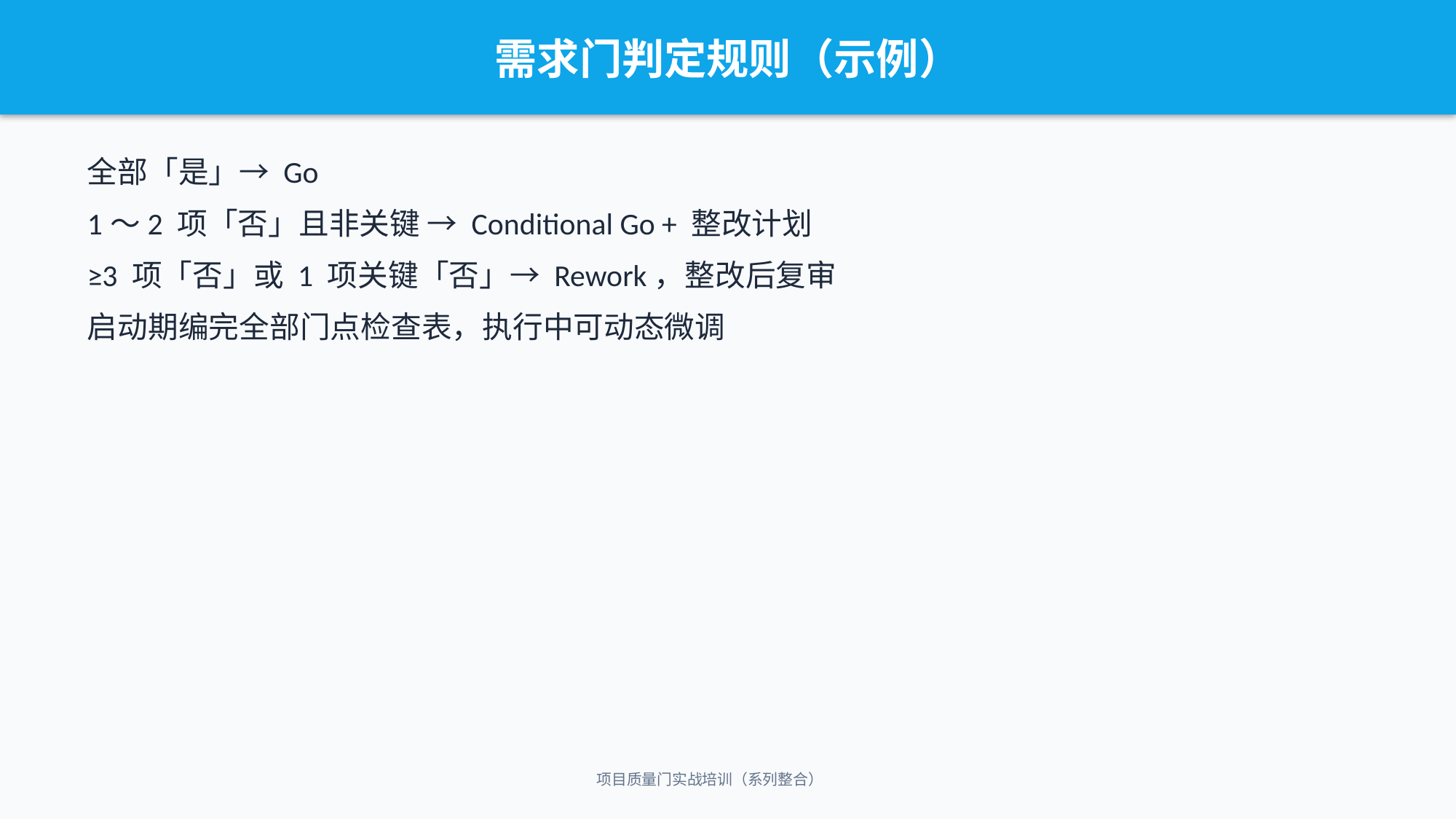

需求门判定规则（示例）
全部「是」→ Go
1～2 项「否」且非关键 → Conditional Go + 整改计划
≥3 项「否」或 1 项关键「否」→ Rework，整改后复审
启动期编完全部门点检查表，执行中可动态微调
项目质量门实战培训（系列整合）